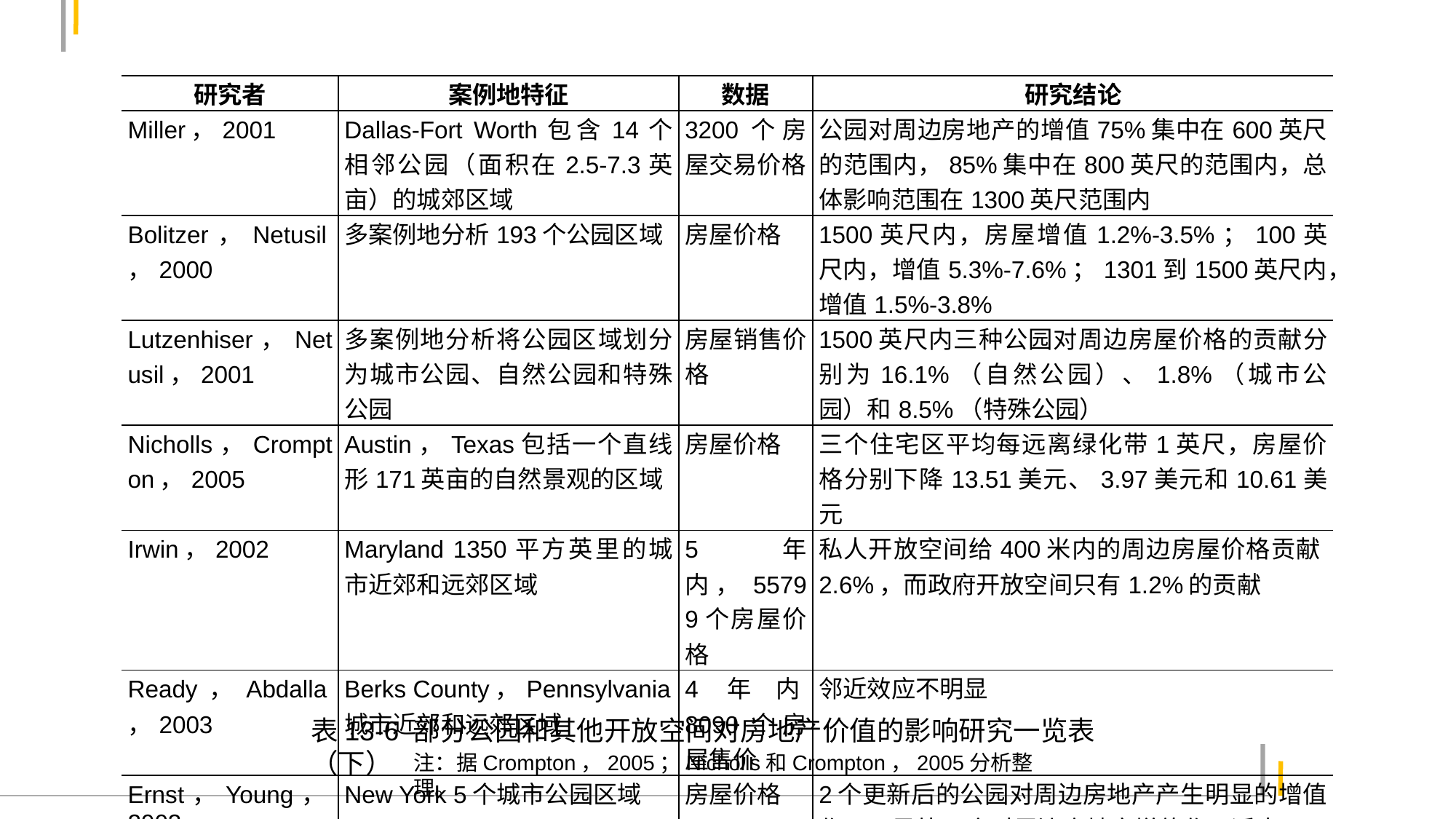

| 研究者 | 案例地特征 | 数据 | 研究结论 |
| --- | --- | --- | --- |
| Miller，2001 | Dallas-Fort Worth包含14个相邻公园（面积在2.5-7.3英亩）的城郊区域 | 3200个房屋交易价格 | 公园对周边房地产的增值75%集中在600英尺的范围内，85%集中在800英尺的范围内，总体影响范围在1300英尺范围内 |
| Bolitzer，Netusil，2000 | 多案例地分析193个公园区域 | 房屋价格 | 1500英尺内，房屋增值1.2%-3.5%；100英尺内，增值5.3%-7.6%；1301到1500英尺内，增值1.5%-3.8% |
| Lutzenhiser，Netusil，2001 | 多案例地分析将公园区域划分为城市公园、自然公园和特殊公园 | 房屋销售价格 | 1500英尺内三种公园对周边房屋价格的贡献分别为16.1%（自然公园）、1.8%（城市公园）和8.5%（特殊公园） |
| Nicholls，Crompton，2005 | Austin，Texas包括一个直线形171英亩的自然景观的区域 | 房屋价格 | 三个住宅区平均每远离绿化带1英尺，房屋价格分别下降13.51美元、3.97美元和10.61美元 |
| Irwin，2002 | Maryland 1350平方英里的城市近郊和远郊区域 | 5年内，55799个房屋价格 | 私人开放空间给400米内的周边房屋价格贡献2.6%，而政府开放空间只有1.2%的贡献 |
| Ready，Abdalla，2003 | Berks County，Pennsylvania城市近郊和远郊区域 | 4年内8090个房屋售价 | 邻近效应不明显 |
| Ernst，Young，2003 | New York 5个城市公园区域 | 房屋价格 | 2个更新后的公园对周边房地产产生明显的增值作用，另外3个对周边房地产增值作用适中 |

表13-6 部分公园和其他开放空间对房地产价值的影响研究一览表（下）
注：据Crompton，2005；Nicholls和Crompton，2005分析整理。